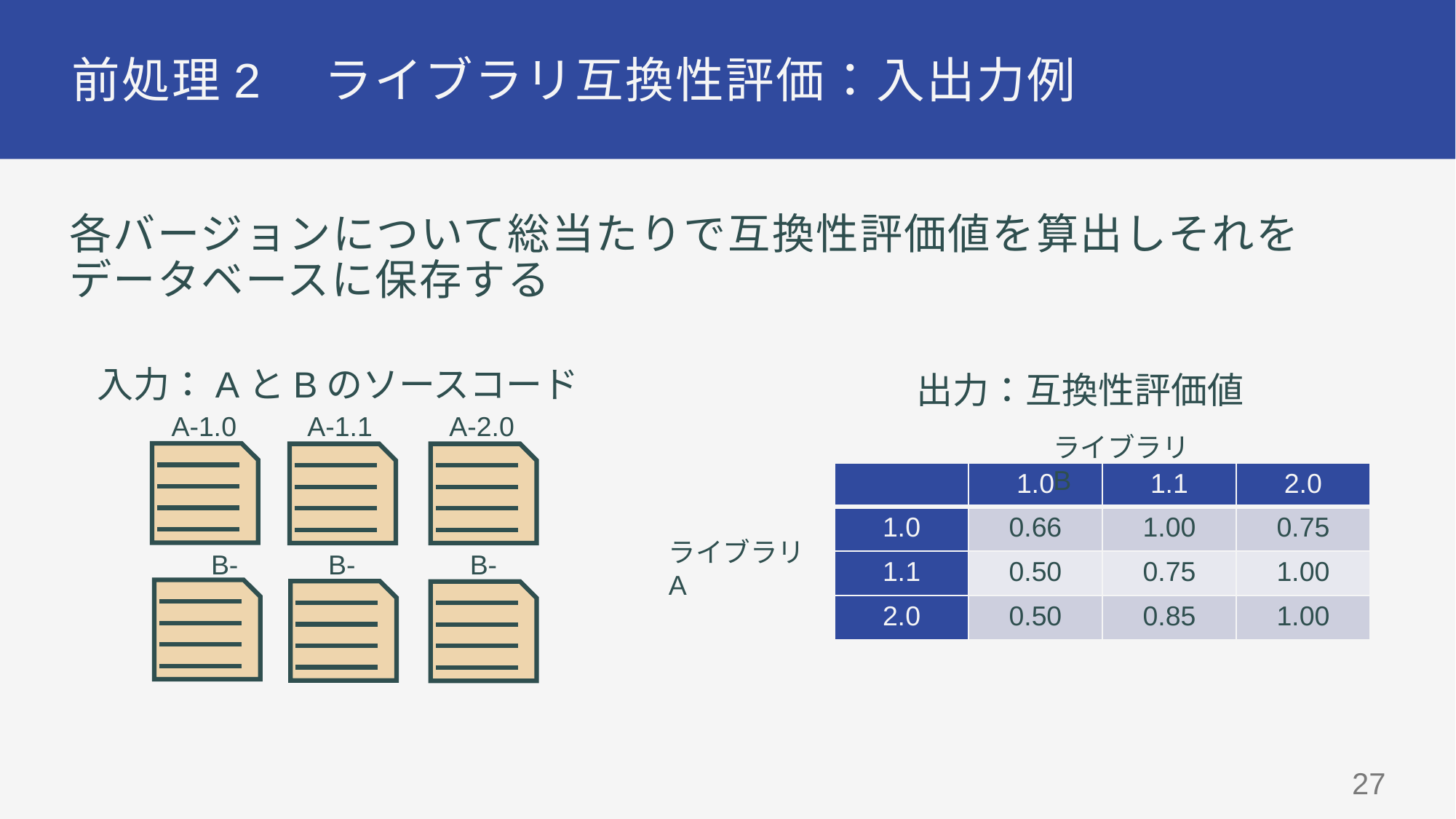

# 前処理2　ライブラリ互換性評価：入出力例
各バージョンについて総当たりで互換性評価値を算出しそれを
データベースに保存する
入力：AとBのソースコード
出力：互換性評価値
A-1.0
A-1.1
A-2.0
ライブラリB

|  | 1.0 | 1.1 | 2.0 |
| --- | --- | --- | --- |
| 1.0 | 0.66 | 1.00 | 0.75 |
| 1.1 | 0.50 | 0.75 | 1.00 |
| 2.0 | 0.50 | 0.85 | 1.00 |
ライブラリA
B-1.0
B-1.1
B-2.0

27